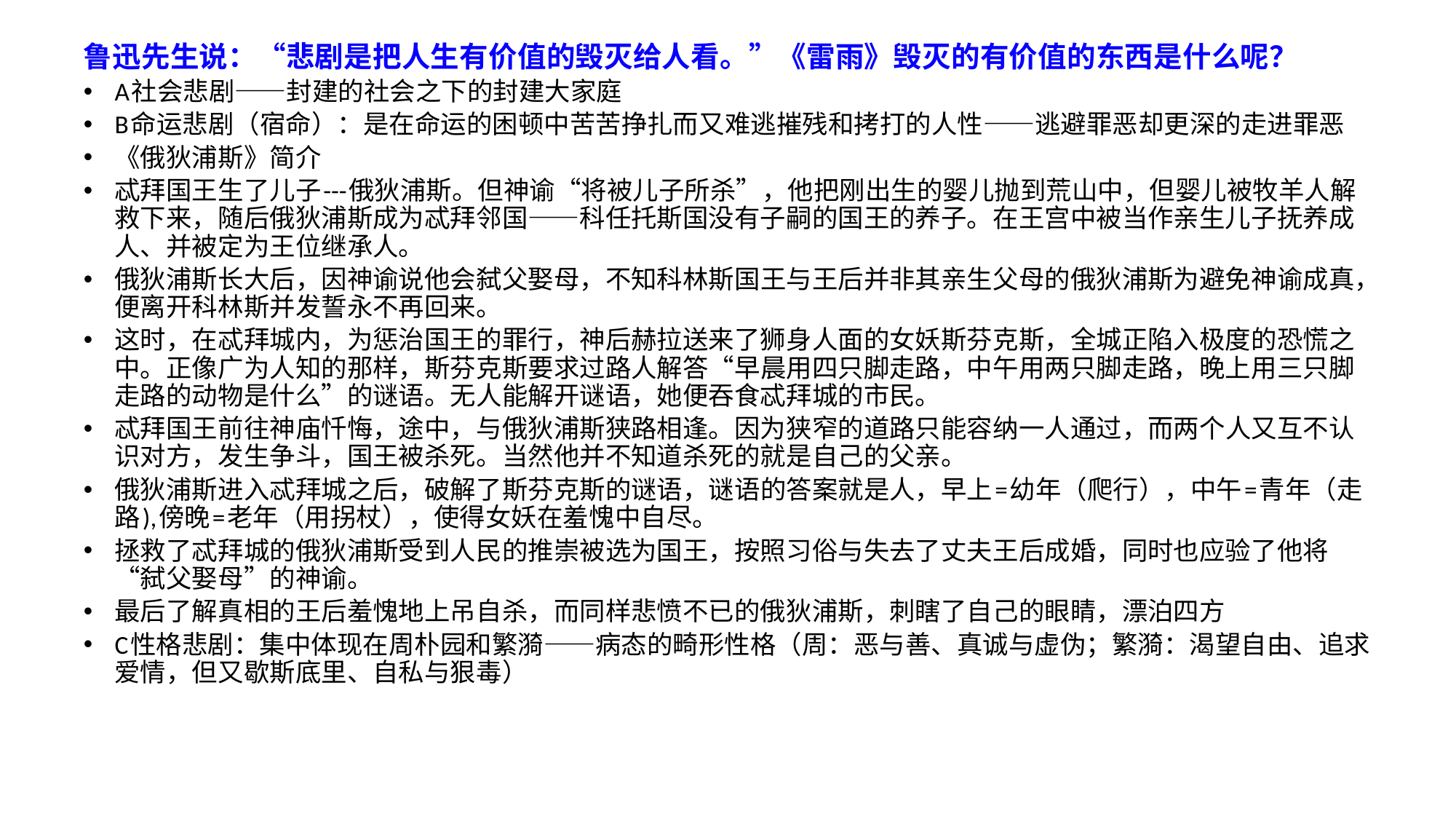

# 鲁迅先生说：“悲剧是把人生有价值的毁灭给人看。”《雷雨》毁灭的有价值的东西是什么呢？
A社会悲剧——封建的社会之下的封建大家庭
B命运悲剧（宿命）：是在命运的困顿中苦苦挣扎而又难逃摧残和拷打的人性——逃避罪恶却更深的走进罪恶
《俄狄浦斯》简介
忒拜国王生了儿子---俄狄浦斯。但神谕“将被儿子所杀”，他把刚出生的婴儿抛到荒山中，但婴儿被牧羊人解救下来，随后俄狄浦斯成为忒拜邻国——科任托斯国没有子嗣的国王的养子。在王宫中被当作亲生儿子抚养成人、并被定为王位继承人。
俄狄浦斯长大后，因神谕说他会弑父娶母，不知科林斯国王与王后并非其亲生父母的俄狄浦斯为避免神谕成真，便离开科林斯并发誓永不再回来。
这时，在忒拜城内，为惩治国王的罪行，神后赫拉送来了狮身人面的女妖斯芬克斯，全城正陷入极度的恐慌之中。正像广为人知的那样，斯芬克斯要求过路人解答“早晨用四只脚走路，中午用两只脚走路，晚上用三只脚走路的动物是什么”的谜语。无人能解开谜语，她便吞食忒拜城的市民。
忒拜国王前往神庙忏悔，途中，与俄狄浦斯狭路相逢。因为狭窄的道路只能容纳一人通过，而两个人又互不认识对方，发生争斗，国王被杀死。当然他并不知道杀死的就是自己的父亲。
俄狄浦斯进入忒拜城之后，破解了斯芬克斯的谜语，谜语的答案就是人，早上=幼年（爬行），中午=青年（走路),傍晚=老年（用拐杖），使得女妖在羞愧中自尽。
拯救了忒拜城的俄狄浦斯受到人民的推崇被选为国王，按照习俗与失去了丈夫王后成婚，同时也应验了他将“弑父娶母”的神谕。
最后了解真相的王后羞愧地上吊自杀，而同样悲愤不已的俄狄浦斯，刺瞎了自己的眼睛，漂泊四方
C性格悲剧：集中体现在周朴园和繁漪——病态的畸形性格（周：恶与善、真诚与虚伪；繁漪：渴望自由、追求爱情，但又歇斯底里、自私与狠毒）